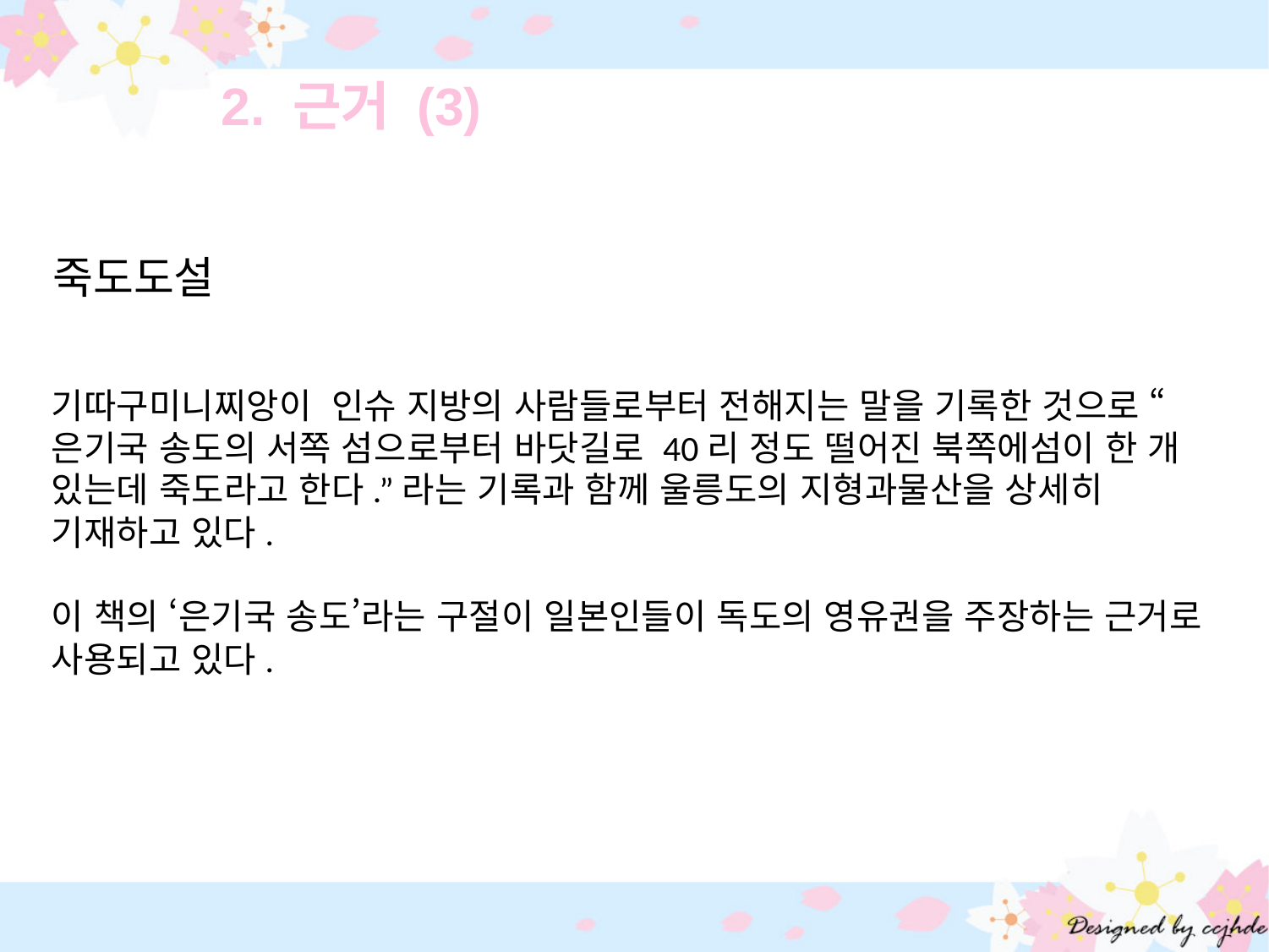

2. 근거 (3)
죽도도설
기따구미니찌앙이  인슈 지방의 사람들로부터 전해지는 말을 기록한 것으로 “은기국 송도의 서쪽 섬으로부터 바닷길로 40리 정도 떨어진 북쪽에섬이 한 개 있는데 죽도라고 한다.”라는 기록과 함께 울릉도의 지형과물산을 상세히 기재하고 있다.

이 책의 ‘은기국 송도’라는 구절이 일본인들이 독도의 영유권을 주장하는 근거로 사용되고 있다.